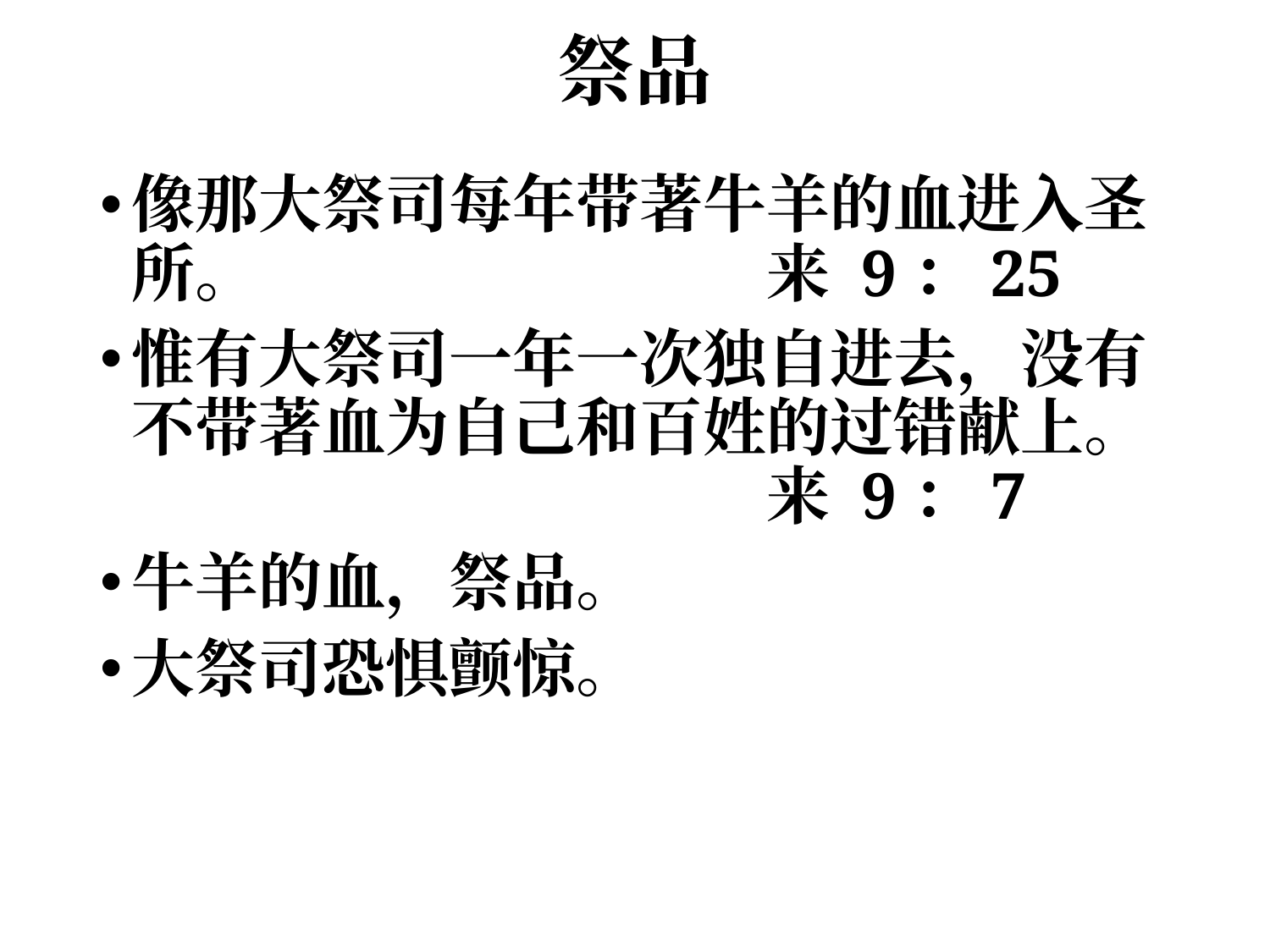

# 祭品
像那大祭司每年带著牛羊的血进入圣所。				来 9：25
惟有大祭司一年一次独自进去，没有不带著血为自己和百姓的过错献上。					来 9：7
牛羊的血，祭品。
大祭司恐惧颤惊。